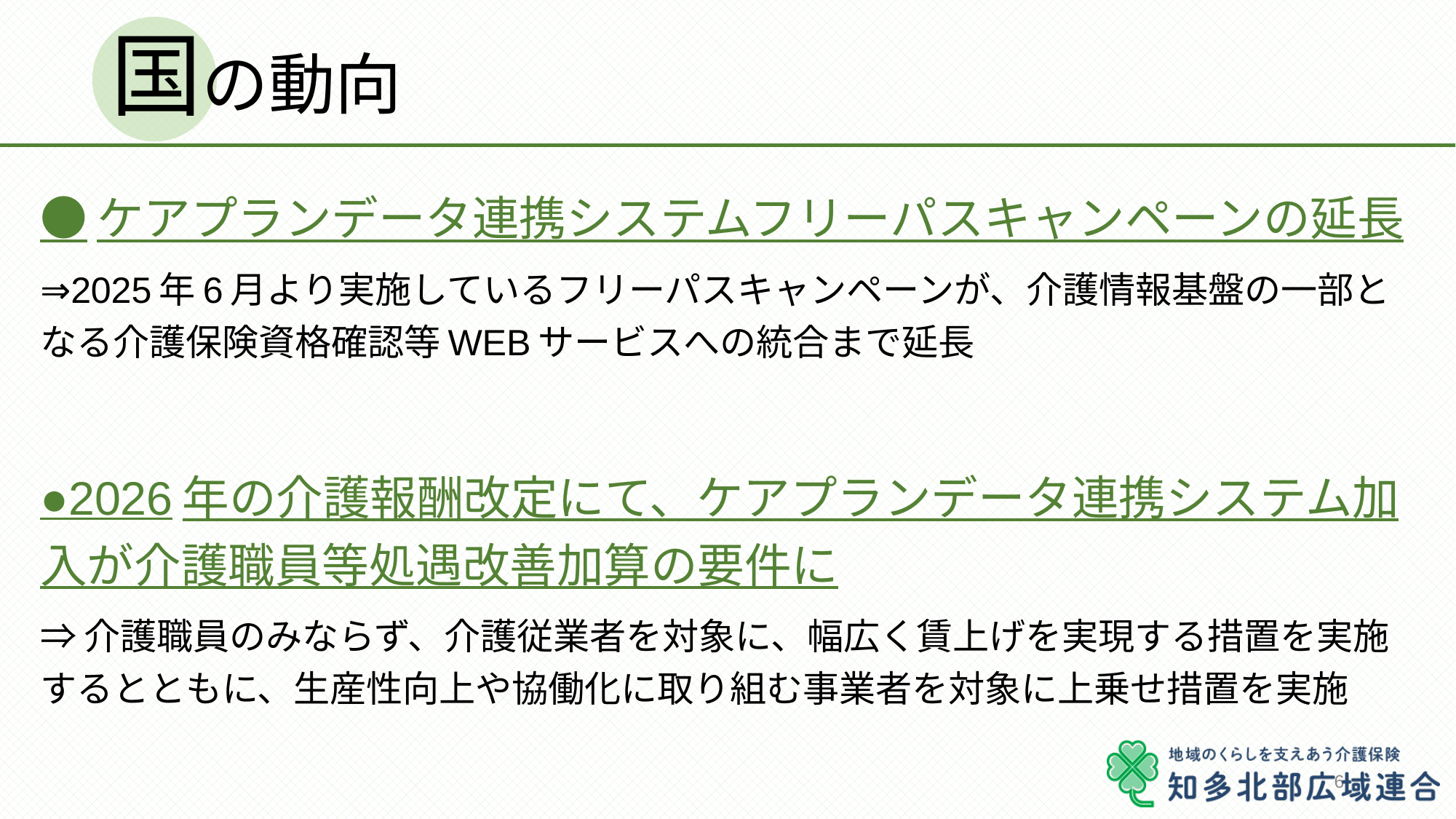

# 国の動向
●ケアプランデータ連携システムフリーパスキャンペーンの延長
⇒2025年6月より実施しているフリーパスキャンペーンが、介護情報基盤の一部となる介護保険資格確認等WEBサービスへの統合まで延長

●2026年の介護報酬改定にて、ケアプランデータ連携システム加入が介護職員等処遇改善加算の要件に
⇒介護職員のみならず、介護従業者を対象に、幅広く賃上げを実現する措置を実施するとともに、生産性向上や協働化に取り組む事業者を対象に上乗せ措置を実施

6